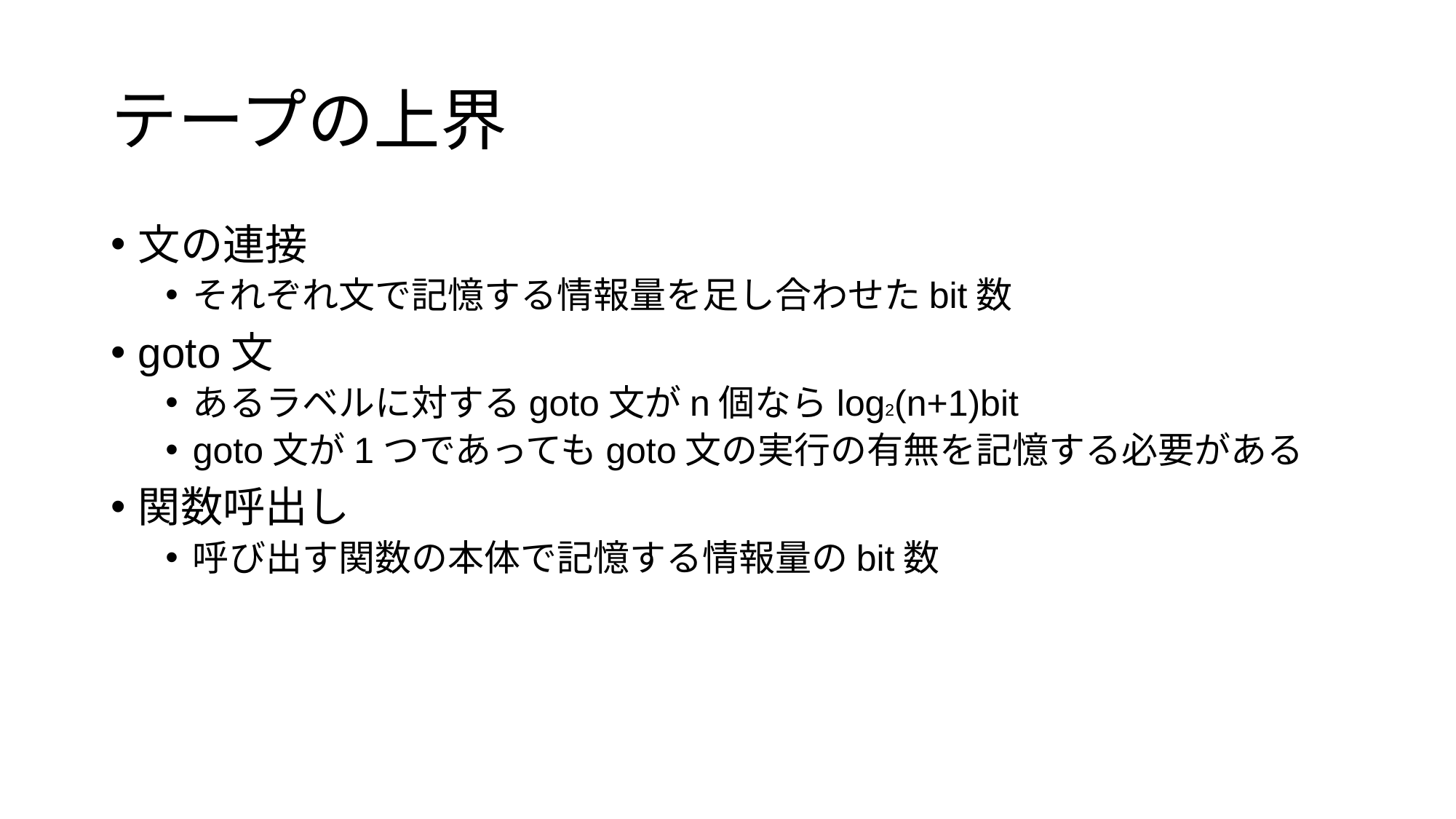

# テープの上界
文の連接
それぞれ文で記憶する情報量を足し合わせたbit数
goto文
あるラベルに対するgoto文がn個ならlog2(n+1)bit
goto文が1つであってもgoto文の実行の有無を記憶する必要がある
関数呼出し
呼び出す関数の本体で記憶する情報量のbit数